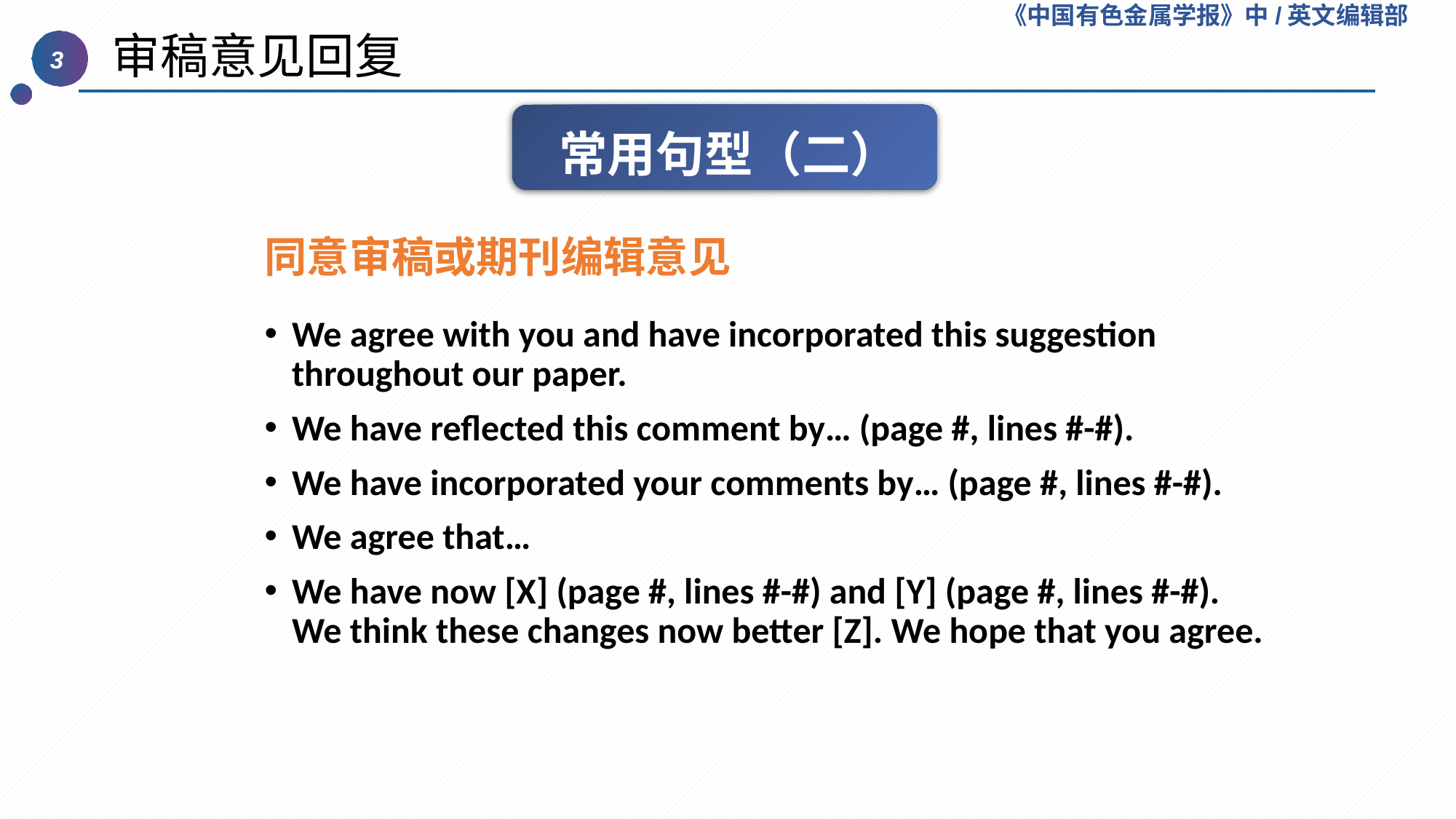

《中国有色金属学报》中/英文编辑部

      审稿意见回复

3

常用句型（二）
同意审稿或期刊编辑意见
We agree with you and have incorporated this suggestion throughout our paper.
We have reflected this comment by… (page #, lines #-#).
We have incorporated your comments by… (page #, lines #-#).
We agree that…
We have now [X] (page #, lines #-#) and [Y] (page #, lines #-#). We think these changes now better [Z]. We hope that you agree.